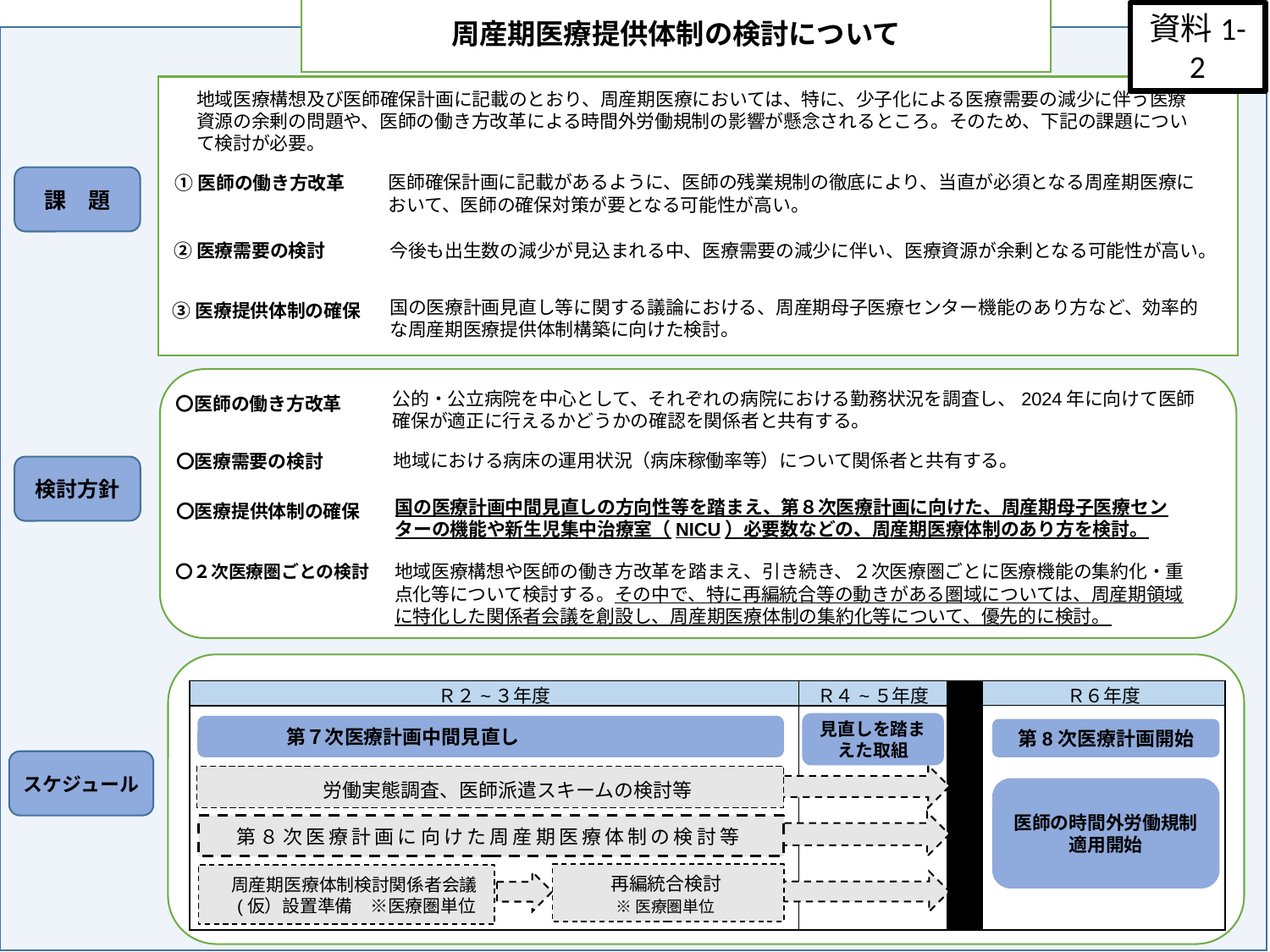

# 周産期医療提供体制の検討について
資料1-2

地域医療構想及び医師確保計画に記載のとおり、周産期医療においては、特に、少子化による医療需要の減少に伴う医療資源の余剰の問題や、医師の働き方改革による時間外労働規制の影響が懸念されるところ。そのため、下記の課題について検討が必要。

医師確保計画に記載があるように、医師の残業規制の徹底により、当直が必須となる周産期医療において、医師の確保対策が要となる可能性が高い。
①医師の働き方改革
課　題
今後も出生数の減少が見込まれる中、医療需要の減少に伴い、医療資源が余剰となる可能性が高い。
②医療需要の検討
国の医療計画見直し等に関する議論における、周産期母子医療センター機能のあり方など、効率的な周産期医療提供体制構築に向けた検討。
③医療提供体制の確保

公的・公立病院を中心として、それぞれの病院における勤務状況を調査し、2024年に向けて医師確保が適正に行えるかどうかの確認を関係者と共有する。
〇医師の働き方改革
地域における病床の運用状況（病床稼働率等）について関係者と共有する。
〇医療需要の検討
検討方針
国の医療計画中間見直しの方向性等を踏まえ、第８次医療計画に向けた、周産期母子医療センターの機能や新生児集中治療室（NICU）必要数などの、周産期医療体制のあり方を検討。
〇医療提供体制の確保
地域医療構想や医師の働き方改革を踏まえ、引き続き、２次医療圏ごとに医療機能の集約化・重点化等について検討する。その中で、特に再編統合等の動きがある圏域については、周産期領域に特化した関係者会議を創設し、周産期医療体制の集約化等について、優先的に検討。
〇２次医療圏ごとの検討

| Ｒ２~３年度 | Ｒ４~５年度 |  | Ｒ６年度 |
| --- | --- | --- | --- |
|  |  |  |  |
見直しを踏まえた取組
第７次医療計画中間見直し
第8次医療計画開始
スケジュール

労働実態調査、医師派遣スキームの検討等
医師の時間外労働規制適用開始

第８次医療計画に向けた周産期医療体制の検討等

再編統合検討
周産期医療体制検討関係者会議(仮）設置準備　※医療圏単位

※医療圏単位